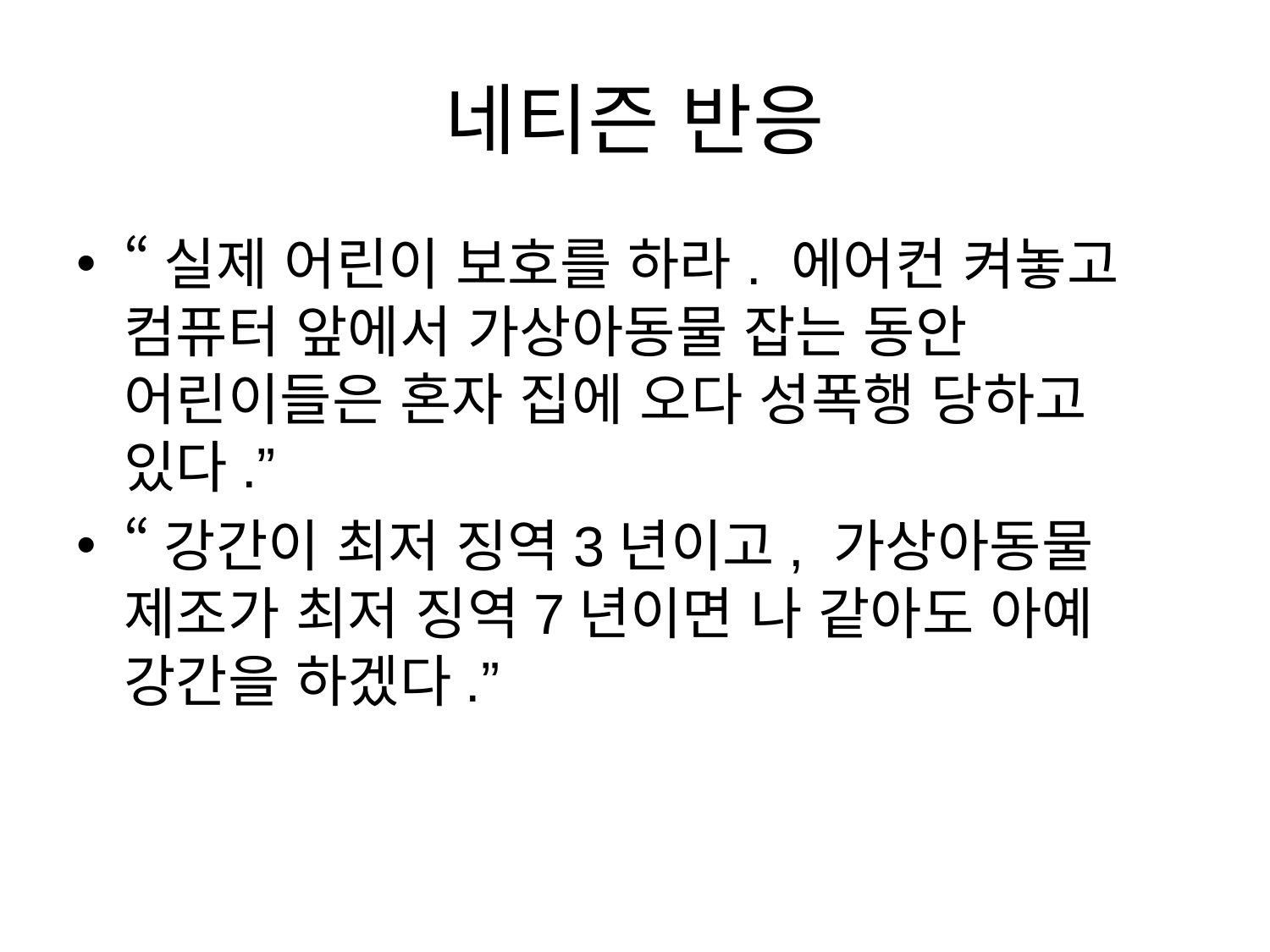

# 네티즌 반응
“실제 어린이 보호를 하라. 에어컨 켜놓고 컴퓨터 앞에서 가상아동물 잡는 동안 어린이들은 혼자 집에 오다 성폭행 당하고 있다.”
“강간이 최저 징역3년이고, 가상아동물 제조가 최저 징역7년이면 나 같아도 아예 강간을 하겠다.”